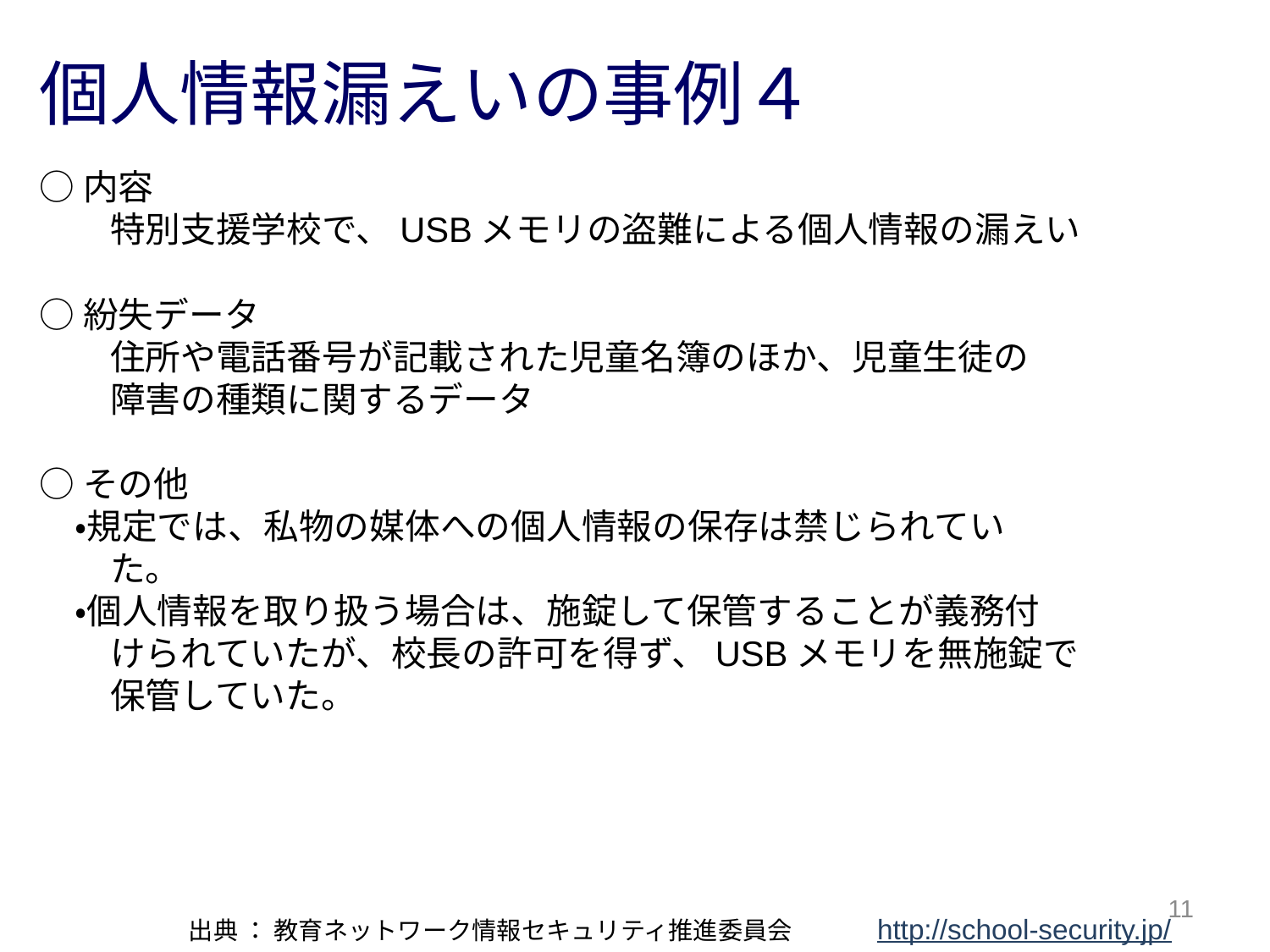

○内容
　　特別支援学校で、USBメモリの盗難による個人情報の漏えい

○紛失データ
　　住所や電話番号が記載された児童名簿のほか、児童生徒の
　　障害の種類に関するデータ
○その他
　・規定では、私物の媒体への個人情報の保存は禁じられてい
　　た。
　・個人情報を取り扱う場合は、施錠して保管することが義務付
　　けられていたが、校長の許可を得ず、USBメモリを無施錠で
　　保管していた。
個人情報漏えいの事例４
11
　 出典 ： 教育ネットワーク情報セキュリティ推進委員会　　　http://school-security.jp/